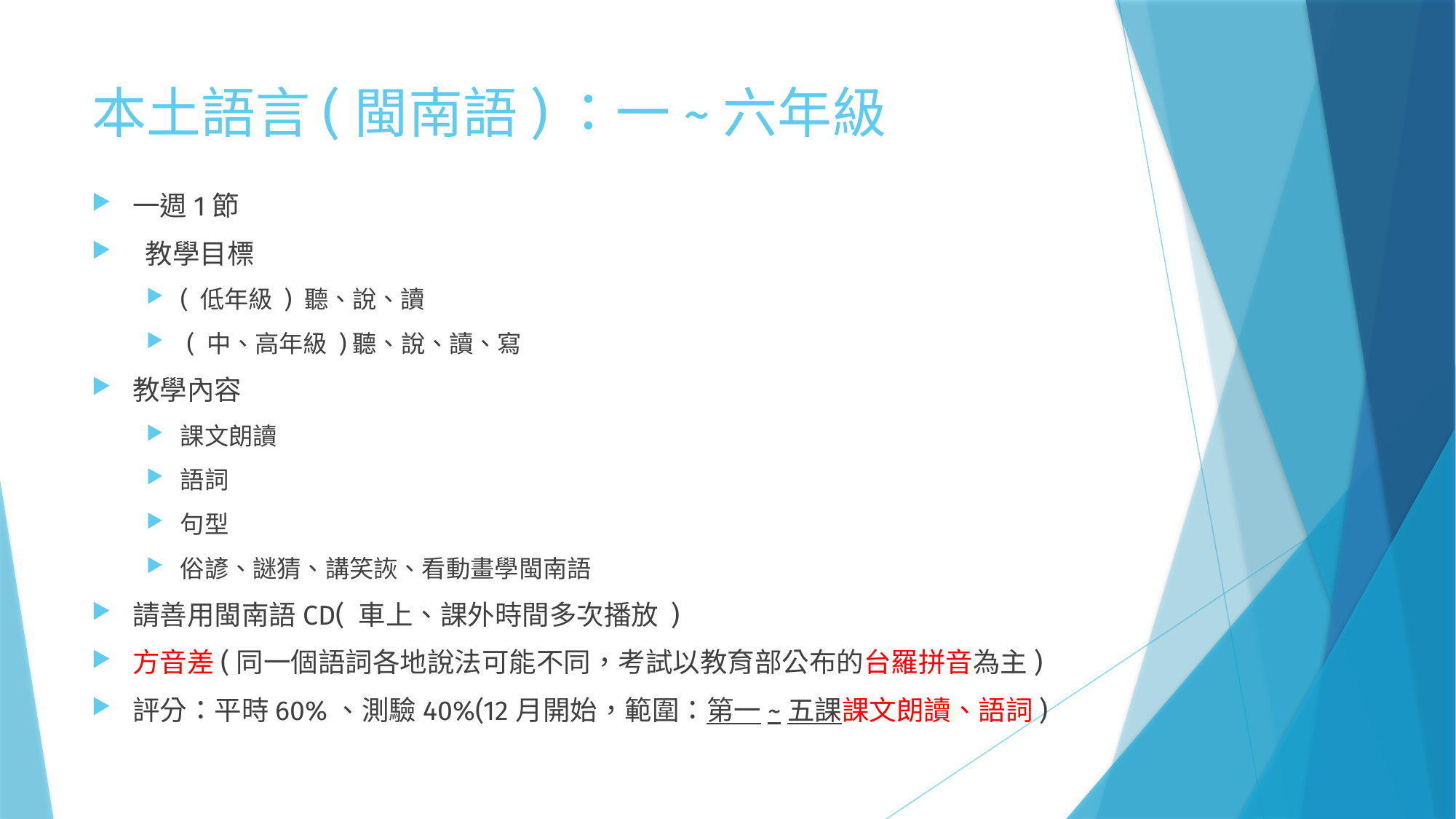

# 本土語言(閩南語)：一~六年級
一週1節
 教學目標
( 低年級 ) 聽、說、讀
 ( 中、高年級 )聽、說、讀、寫
教學內容
課文朗讀
語詞
句型
俗諺、謎猜、講笑詼、看動畫學閩南語
請善用閩南語CD( 車上、課外時間多次播放 )
方音差(同一個語詞各地說法可能不同，考試以教育部公布的台羅拼音為主)
評分：平時60%、測驗40%(12月開始，範圍：第一~五課課文朗讀、語詞)